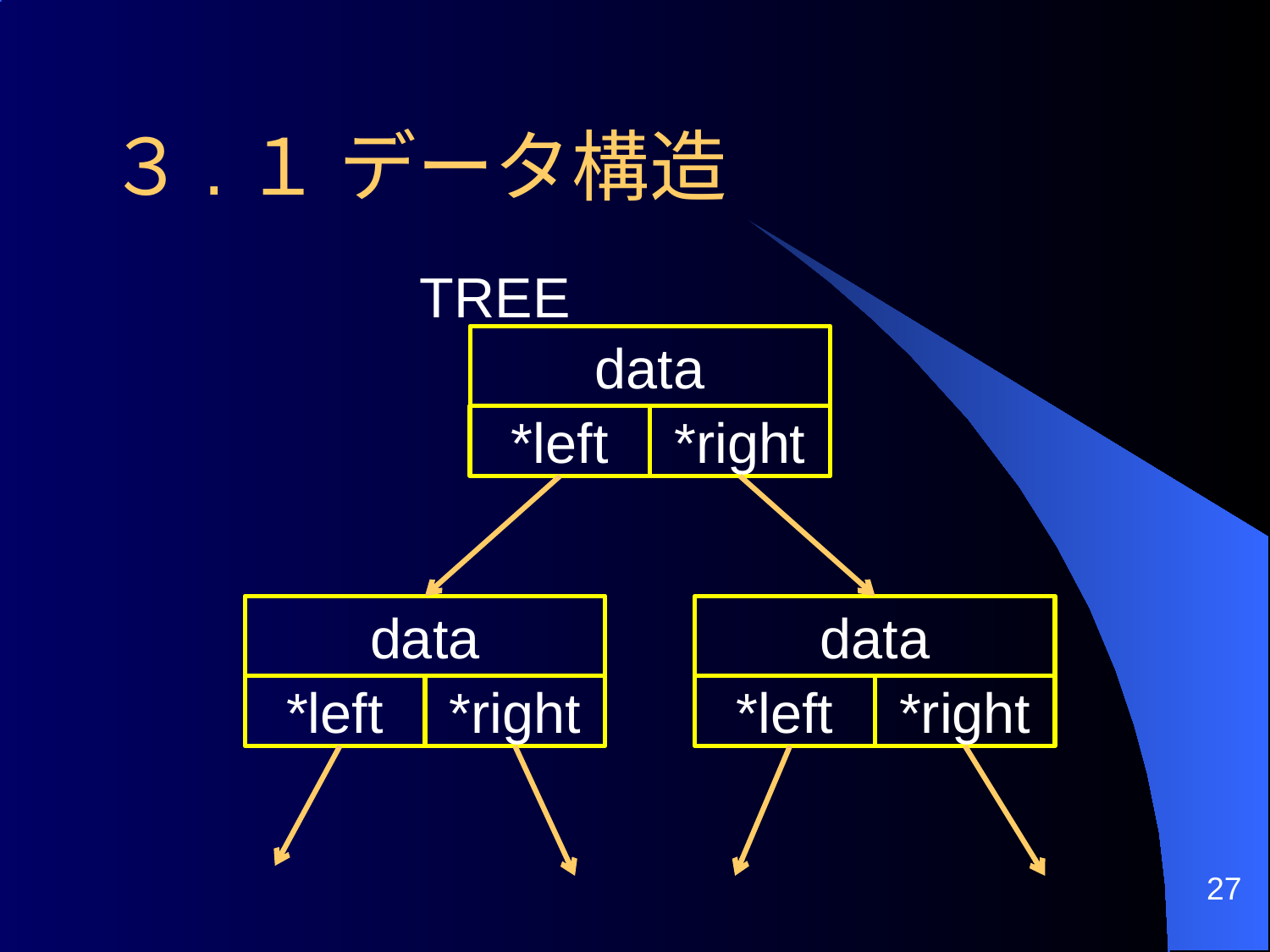

# ３.１ データ構造
TREE
data
*left
*right
data
*left
*right
data
*left
*right
27